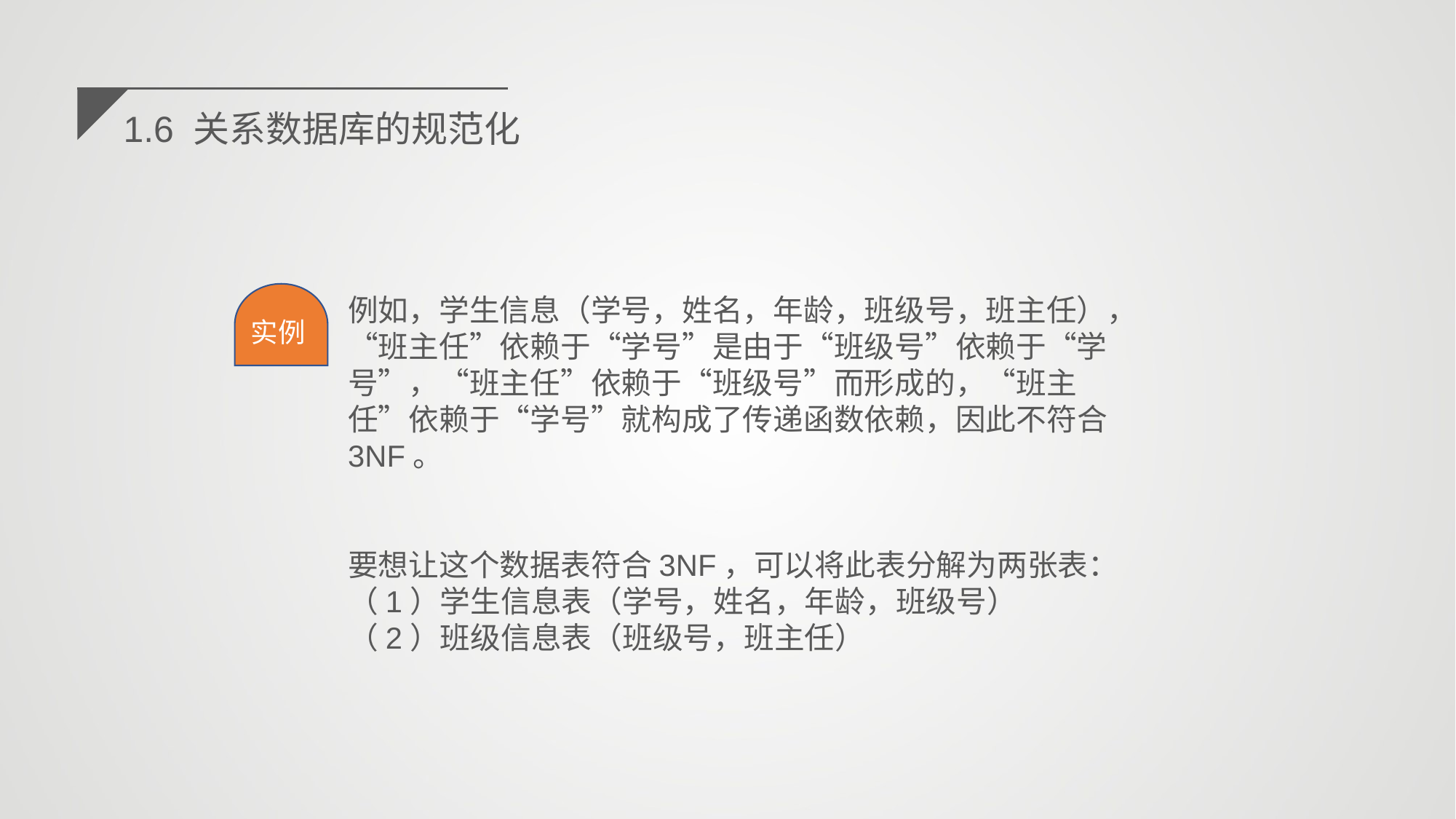

1.6 关系数据库的规范化

例如，学生信息（学号，姓名，年龄，班级号，班主任），“班主任”依赖于“学号”是由于“班级号”依赖于“学号”，“班主任”依赖于“班级号”而形成的，“班主任”依赖于“学号”就构成了传递函数依赖，因此不符合3NF。

要想让这个数据表符合3NF，可以将此表分解为两张表：
（1）学生信息表（学号，姓名，年龄，班级号）
（2）班级信息表（班级号，班主任）
实例